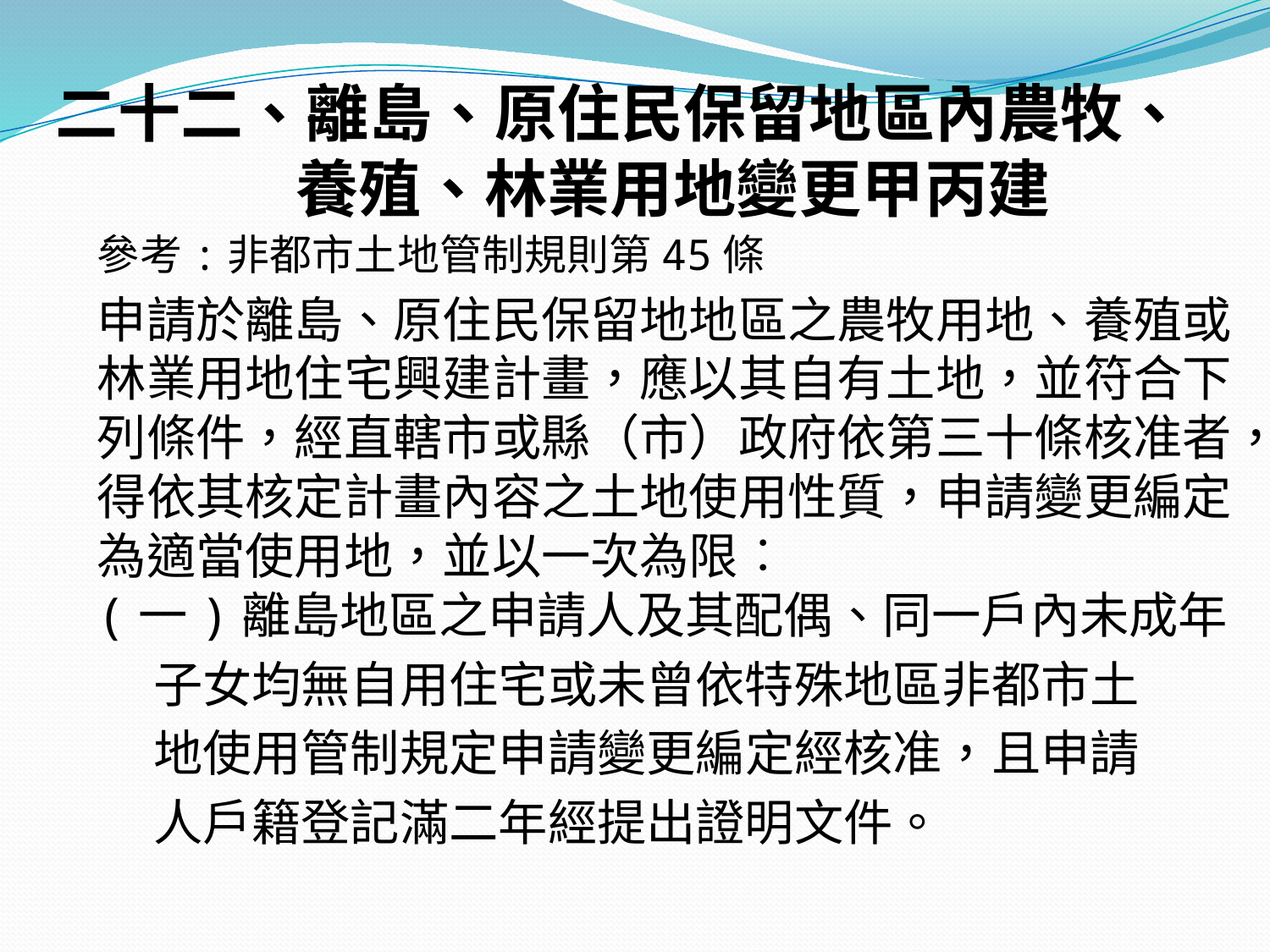

# 二十二、離島、原住民保留地區內農牧、 養殖、林業用地變更甲丙建
參考:非都市土地管制規則第45條
申請於離島、原住民保留地地區之農牧用地、養殖或林業用地住宅興建計畫，應以其自有土地，並符合下列條件，經直轄市或縣（市）政府依第三十條核准者，得依其核定計畫內容之土地使用性質，申請變更編定為適當使用地，並以一次為限︰
(一)離島地區之申請人及其配偶、同一戶內未成年
    子女均無自用住宅或未曾依特殊地區非都市土
    地使用管制規定申請變更編定經核准，且申請
    人戶籍登記滿二年經提出證明文件。